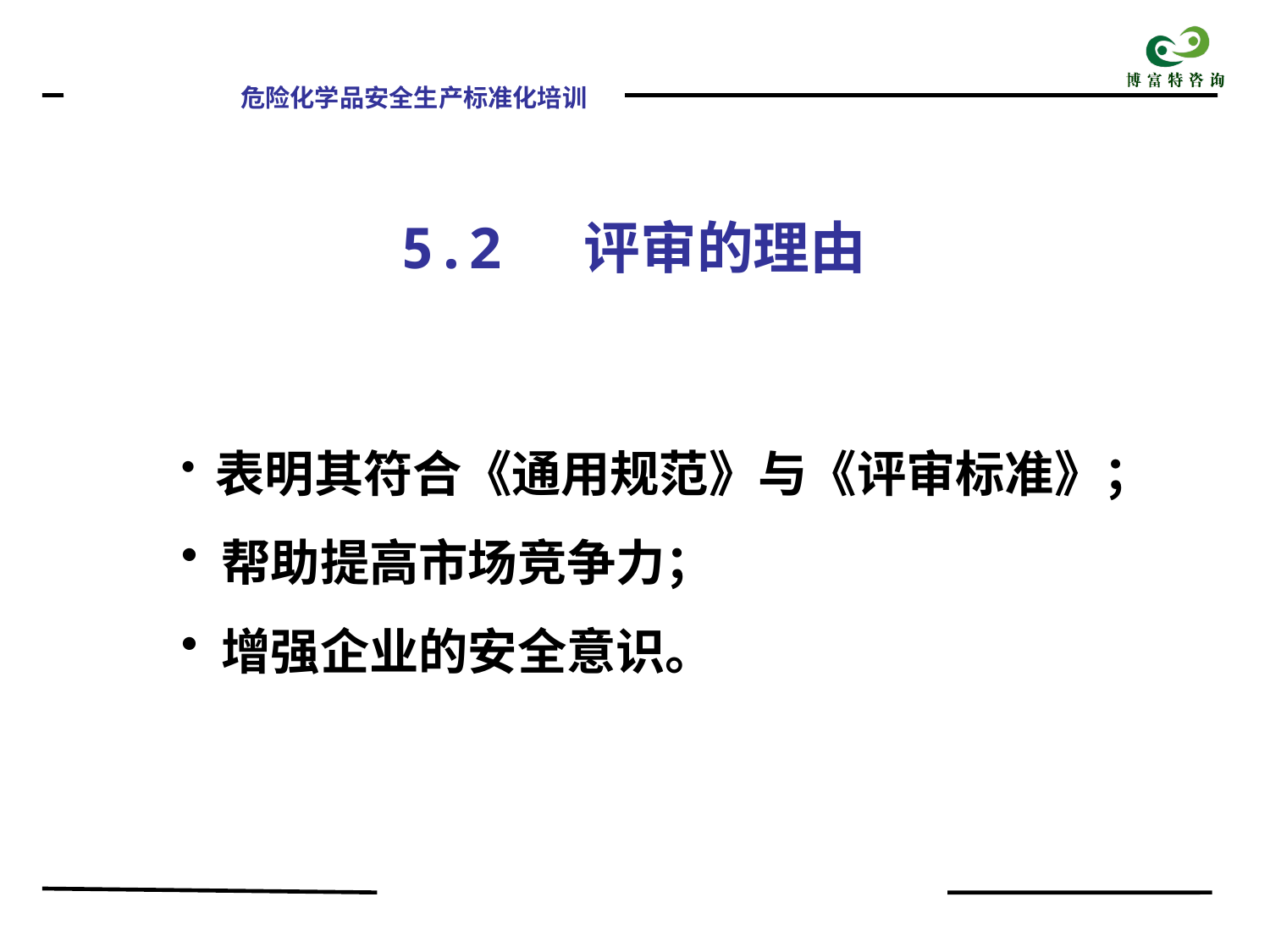

5.2  评审的理由
 表明其符合《通用规范》与《评审标准》；
 帮助提高市场竞争力；
 增强企业的安全意识。